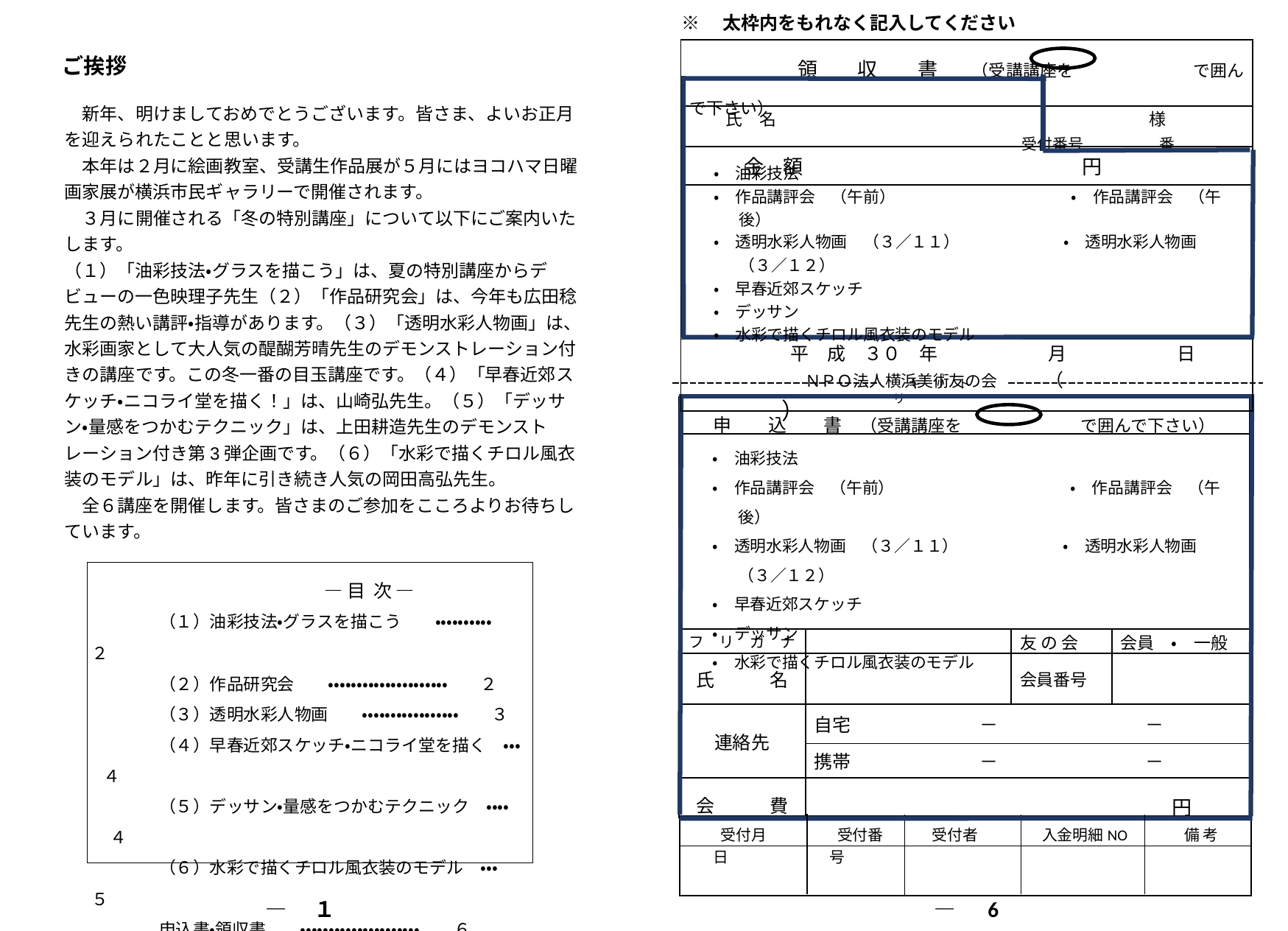

１裏
※　太枠内をもれなく記入してください
| 領　　収　　書　　（受講講座を　　　　　　　で囲んで下さい） |
| --- |
| 氏　名　　　　　　　　　　　　　　　　　　　　　　様　　受付番号　　　　　番 |
| 金　額　　　　　　　　　　　　　　円 |
|  |
| 平　成　３０　年　　　　　　月　　　　　　日 　　　ＮＰＯ法人横浜美術友の会　　　（　　　　　　　　　　　　　　） |
ご挨拶

　新年、明けましておめでとうございます。皆さま、よいお正月を迎えられたことと思います。
　本年は２月に絵画教室、受講生作品展が５月にはヨコハマ日曜画家展が横浜市民ギャラリーで開催されます。
　３月に開催される「冬の特別講座」について以下にご案内いたします。
（１）「油彩技法・グラスを描こう」は、夏の特別講座からデビューの一色映理子先生（２）「作品研究会」は、今年も広田稔先生の熱い講評・指導があります。（３）「透明水彩人物画」は、水彩画家として大人気の醍醐芳晴先生のデモンストレーション付きの講座です。この冬一番の目玉講座です。（４）「早春近郊スケッチ・ニコライ堂を描く！」は、山崎弘先生。（５）「デッサン・量感をつかむテクニック」は、上田耕造先生のデモンストレーション付き第3弾企画です。（６）「水彩で描くチロル風衣装のモデル」は、昨年に引き続き人気の岡田高弘先生。
　全６講座を開催します。皆さまのご参加をこころよりお待ちしています。

・　油彩技法
・　作品講評会　（午前）　　　　　　　　　　　・　作品講評会　（午後）
・　透明水彩人物画　（３／１１）　　　　　　・　透明水彩人物画　（３／１２）
・　早春近郊スケッチ
・　デッサン
・　水彩で描くチロル風衣装のモデル
　キ　リ　ト　リ
| 申　　込　　書　（受講講座を　　　　　　　で囲んで下さい） |  |  |  |
| --- | --- | --- | --- |
|  |  |  |  |
| フ　リ　ガ　ナ |  | 友 の 会 | 会員　・　一般 |
| 氏　　　名 |  | 会員番号 |  |
| 連絡先 | 自宅　　　　　　　－　　　　　　　　－ |  |  |
|  | 携帯　　　　　　　－　　　　　　　　－ |  |  |
| 会　　　費 | 円 |  |  |

・　油彩技法
・　作品講評会　（午前）　　　　　　　　　　　・　作品講評会　（午後）
・　透明水彩人物画　（３／１１）　　　　　　　・　透明水彩人物画　（３／１２）
・　早春近郊スケッチ
・　デッサン
・　水彩で描くチロル風衣装のモデル

 　 　    　　　　　　　　　　― 目  次 ―
　　　　（１）油彩技法・グラスを描こう　　・・・・・・・・・・　　２
　　　　（２）作品研究会　　・・・・・・・・・・・・・・・・・・・・・　　２
　　　　（３）透明水彩人物画　　・・・・・・・・・・・・・・・・・　　３
　　　　（４）早春近郊スケッチ・ニコライ堂を描く　・・・　　４
　　　　（５）デッサン・量感をつかむテクニック　・・・・　　４
　　　　（６）水彩で描くチロル風衣装のモデル　・・・　　５
　　　　申込書・領収書　　・・・・・・・・・・・・・・・・・・・・・　　６
　　　　特別講座の申込方法　　・・・・・・・・・・・・・・・・　　７

| 受付月日 | 受付番号 | 受付者 | 入金明細NO | 備 考 |
| --- | --- | --- | --- | --- |
|  |  |  |  |  |
―　6　―
―　１　―